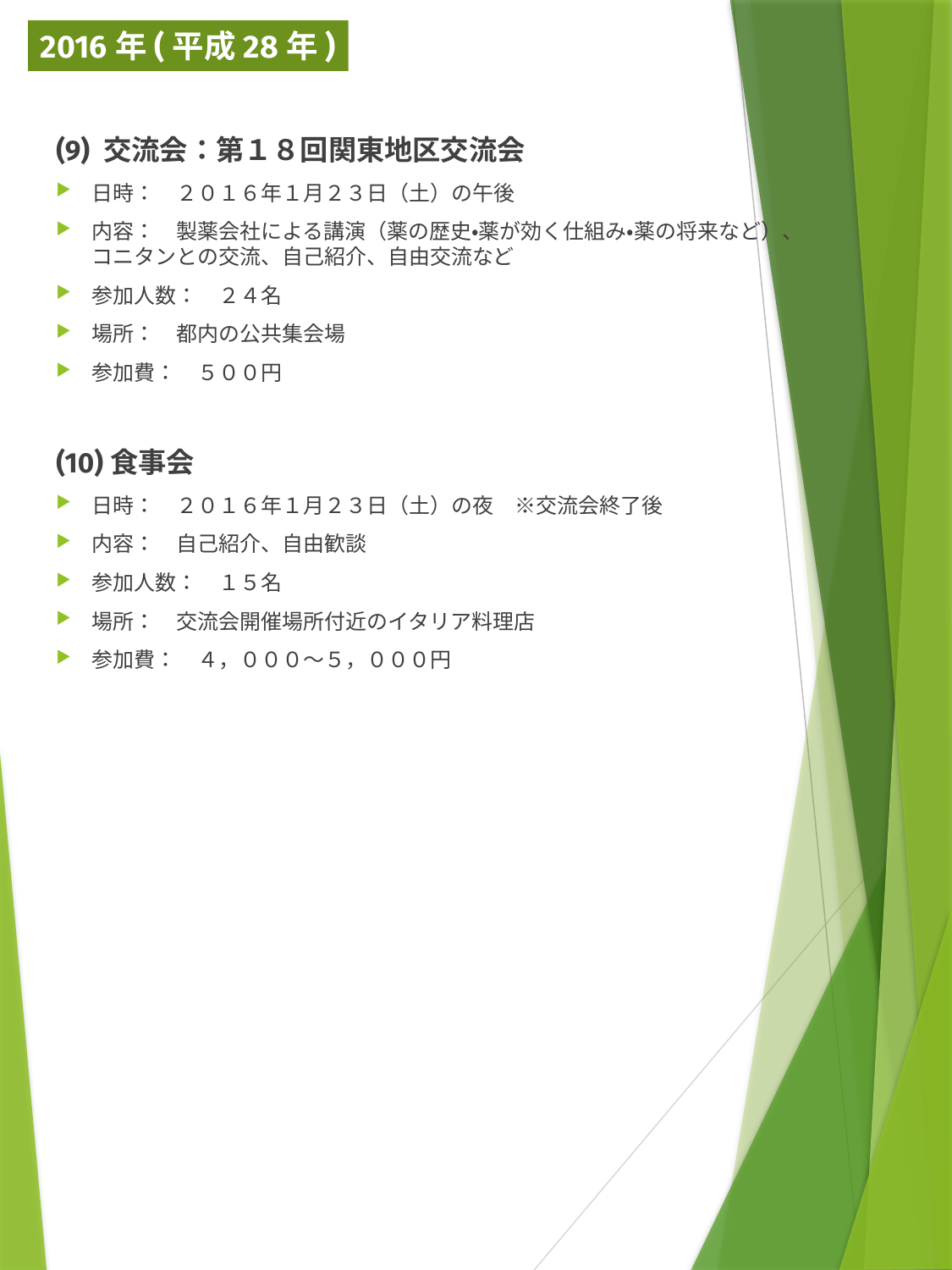

2016年(平成28年)

(9) 交流会：第１８回関東地区交流会
日時：　２０１６年１月２３日（土）の午後
内容：　製薬会社による講演（薬の歴史・薬が効く仕組み・薬の将来など）、コニタンとの交流、自己紹介、自由交流など
参加人数：　２４名
場所：　都内の公共集会場
参加費：　５００円

(10)食事会
日時：　２０１６年１月２３日（土）の夜　※交流会終了後
内容：　自己紹介、自由歓談
参加人数：　１５名
場所：　交流会開催場所付近のイタリア料理店
参加費：　４，０００～５，０００円